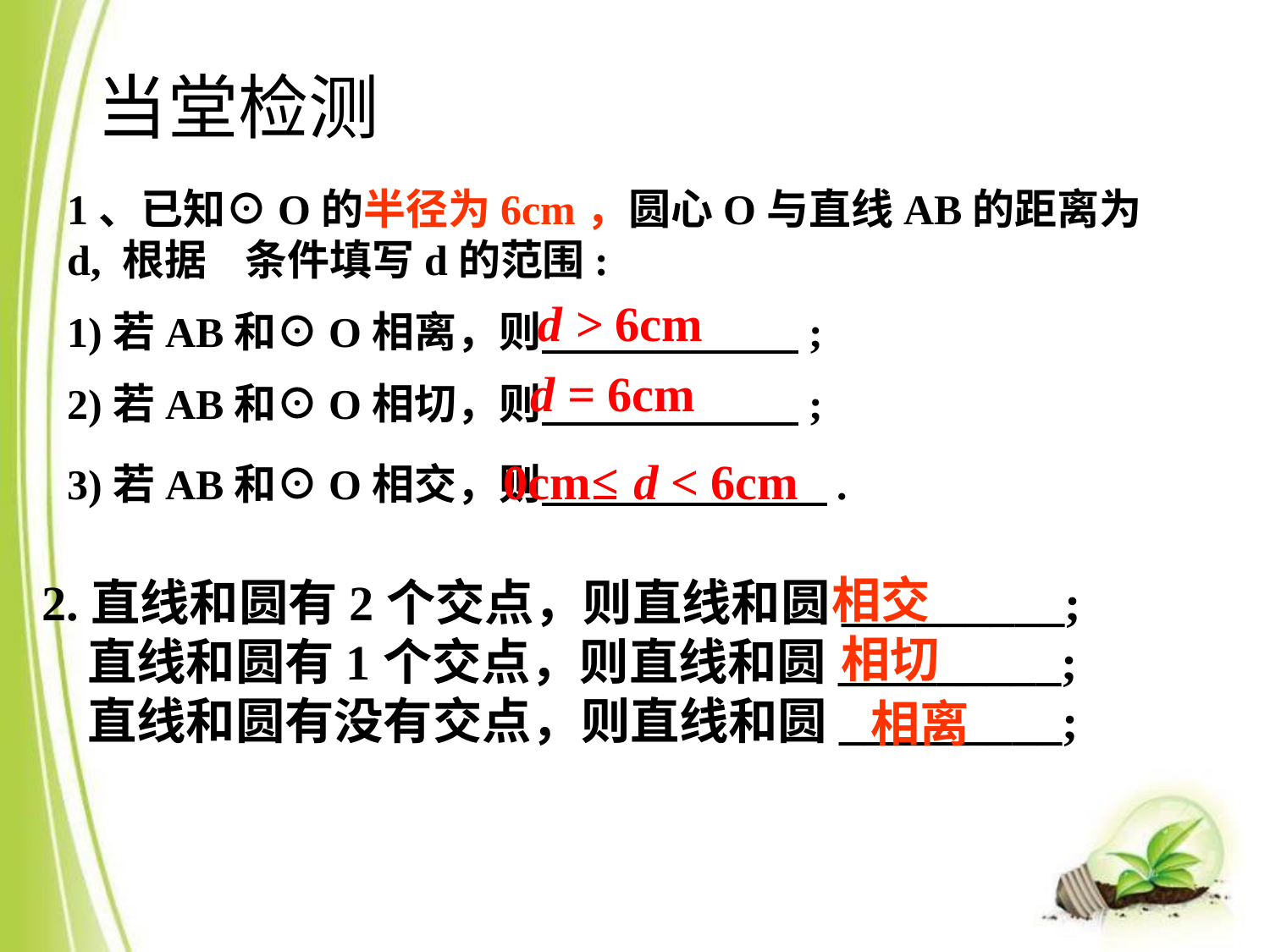

当堂检测
1、已知⊙O的半径为6cm，圆心O与直线AB的距离为d, 根据    条件填写d的范围:
1)若AB和⊙O相离，则                           ;
2)若AB和⊙O相切，则                           ;
3)若AB和⊙O相交，则                              .
d > 6cm
d = 6cm
0cm≤
d < 6cm
相交
2.直线和圆有2个交点，则直线和圆_________;
   直线和圆有1个交点，则直线和圆_________;
   直线和圆有没有交点，则直线和圆_________;
相切
相离